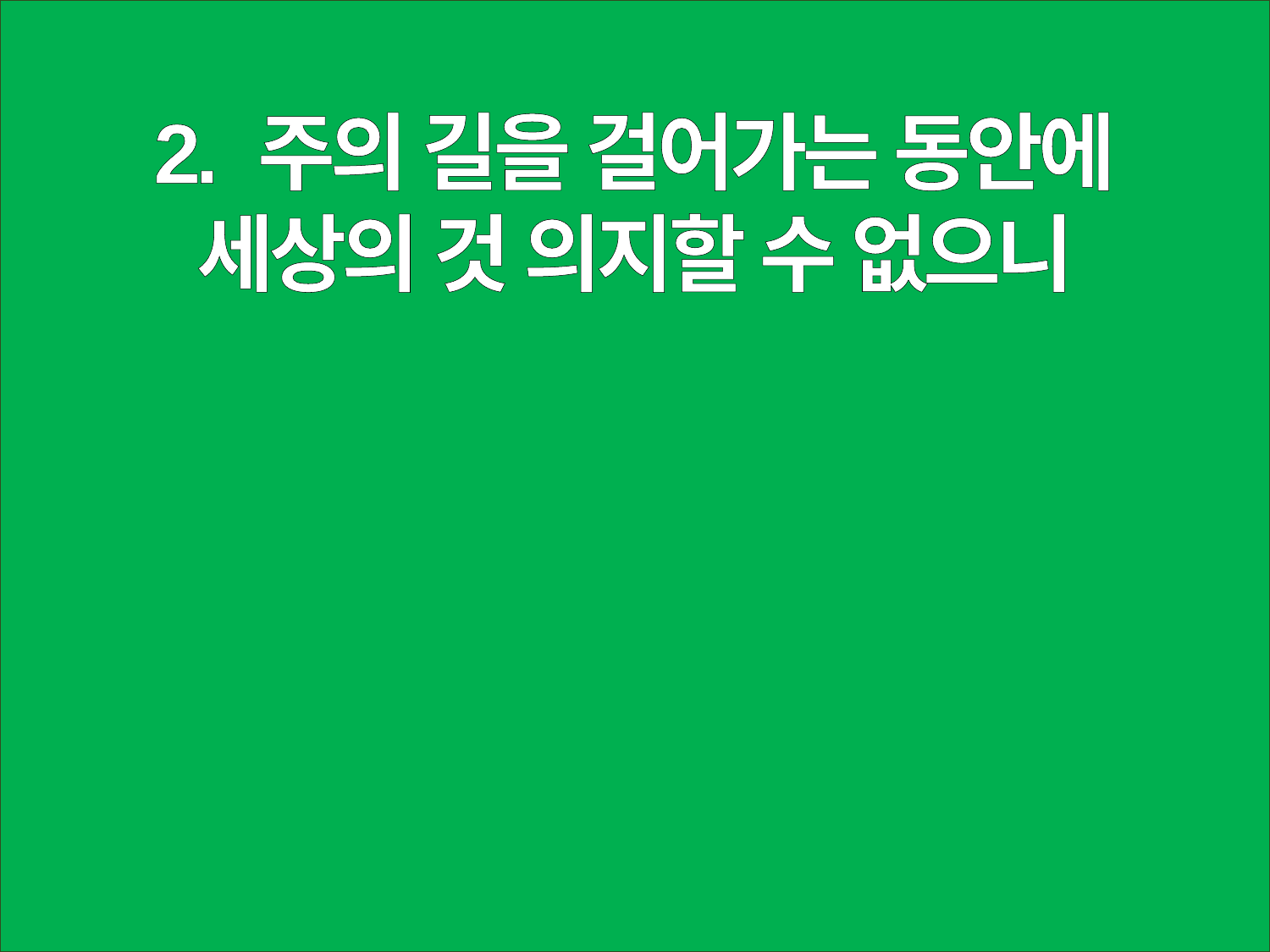

2. 주의 길을 걸어가는 동안에
세상의 것 의지할 수 없으니